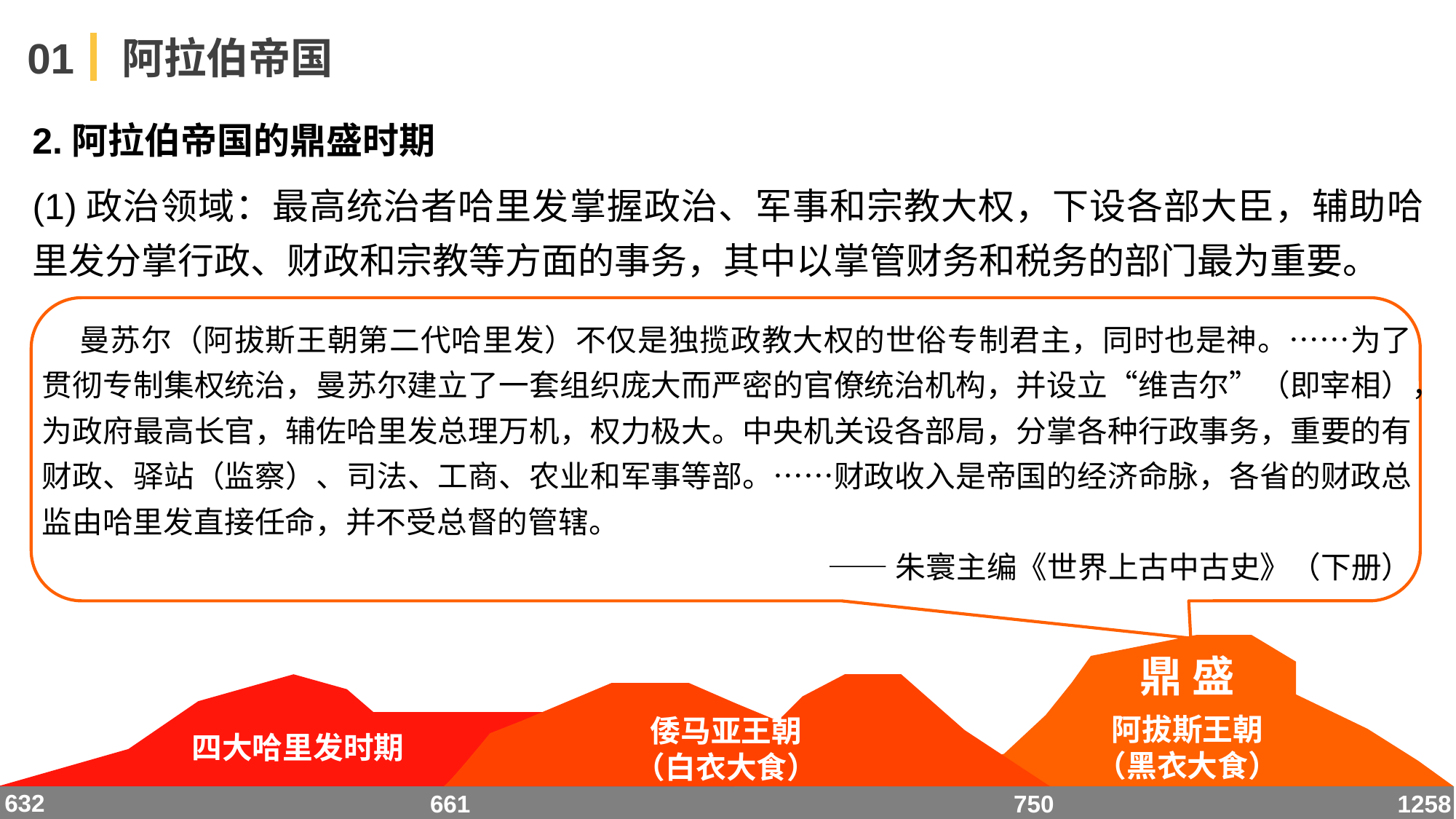

01
阿拉伯帝国
2.阿拉伯帝国的鼎盛时期
(1)政治领域：最高统治者哈里发掌握政治、军事和宗教大权，下设各部大臣，辅助哈里发分掌行政、财政和宗教等方面的事务，其中以掌管财务和税务的部门最为重要。

    曼苏尔（阿拔斯王朝第二代哈里发）不仅是独揽政教大权的世俗专制君主，同时也是神。……为了贯彻专制集权统治，曼苏尔建立了一套组织庞大而严密的官僚统治机构，并设立“维吉尔”（即宰相），为政府最高长官，辅佐哈里发总理万机，权力极大。中央机关设各部局，分掌各种行政事务，重要的有财政、驿站（监察）、司法、工商、农业和军事等部。……财政收入是帝国的经济命脉，各省的财政总监由哈里发直接任命，并不受总督的管辖。
——朱寰主编《世界上古中古史》（下册）

鼎 盛

阿拔斯王朝
（黑衣大食）
倭马亚王朝
（白衣大食）
四大哈里发时期
632
661
750
1258